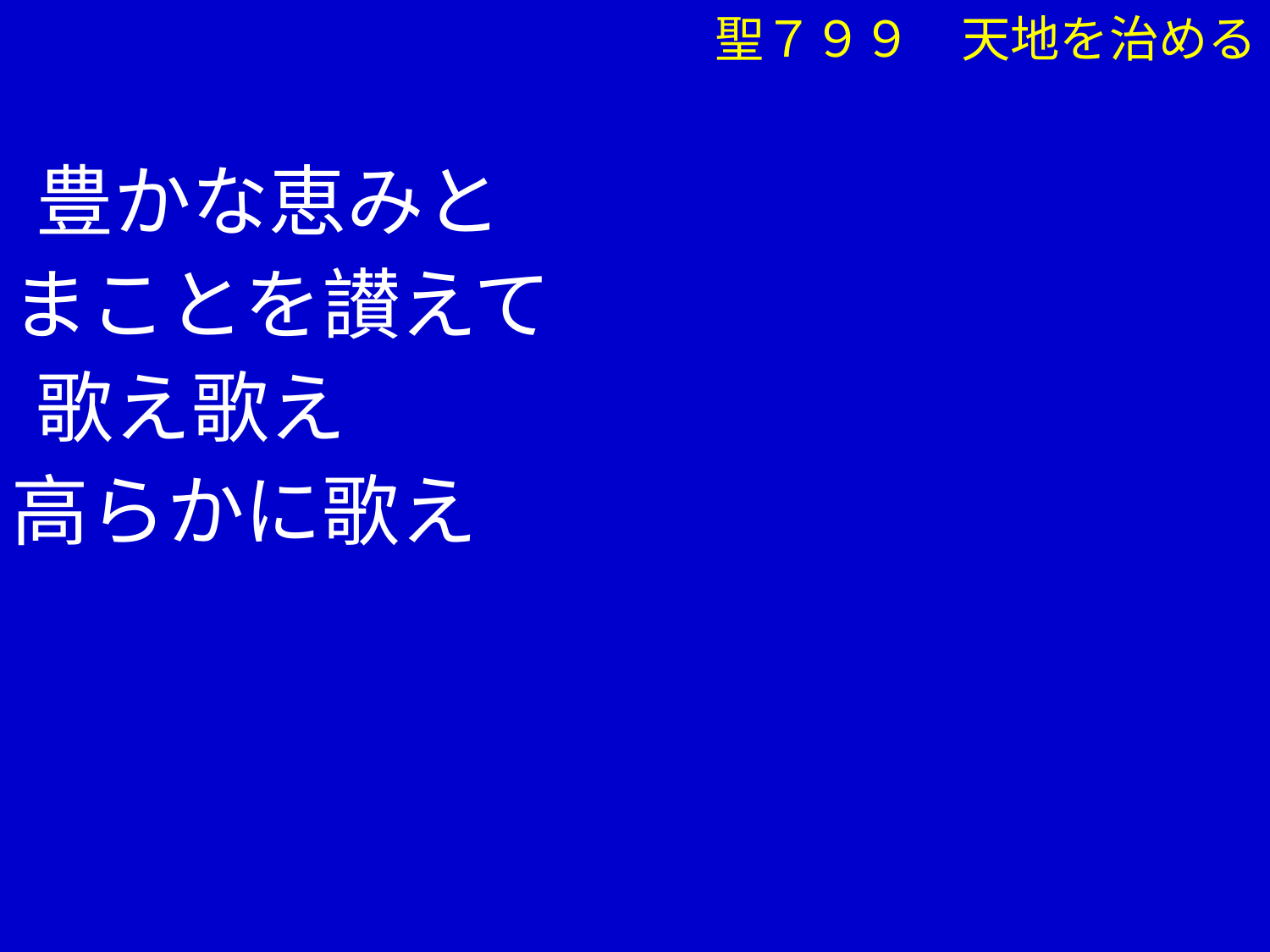

聖７９９　天地を治める

　 豊かな恵みと
   まことを讃えて
　 歌え歌え
   高らかに歌え